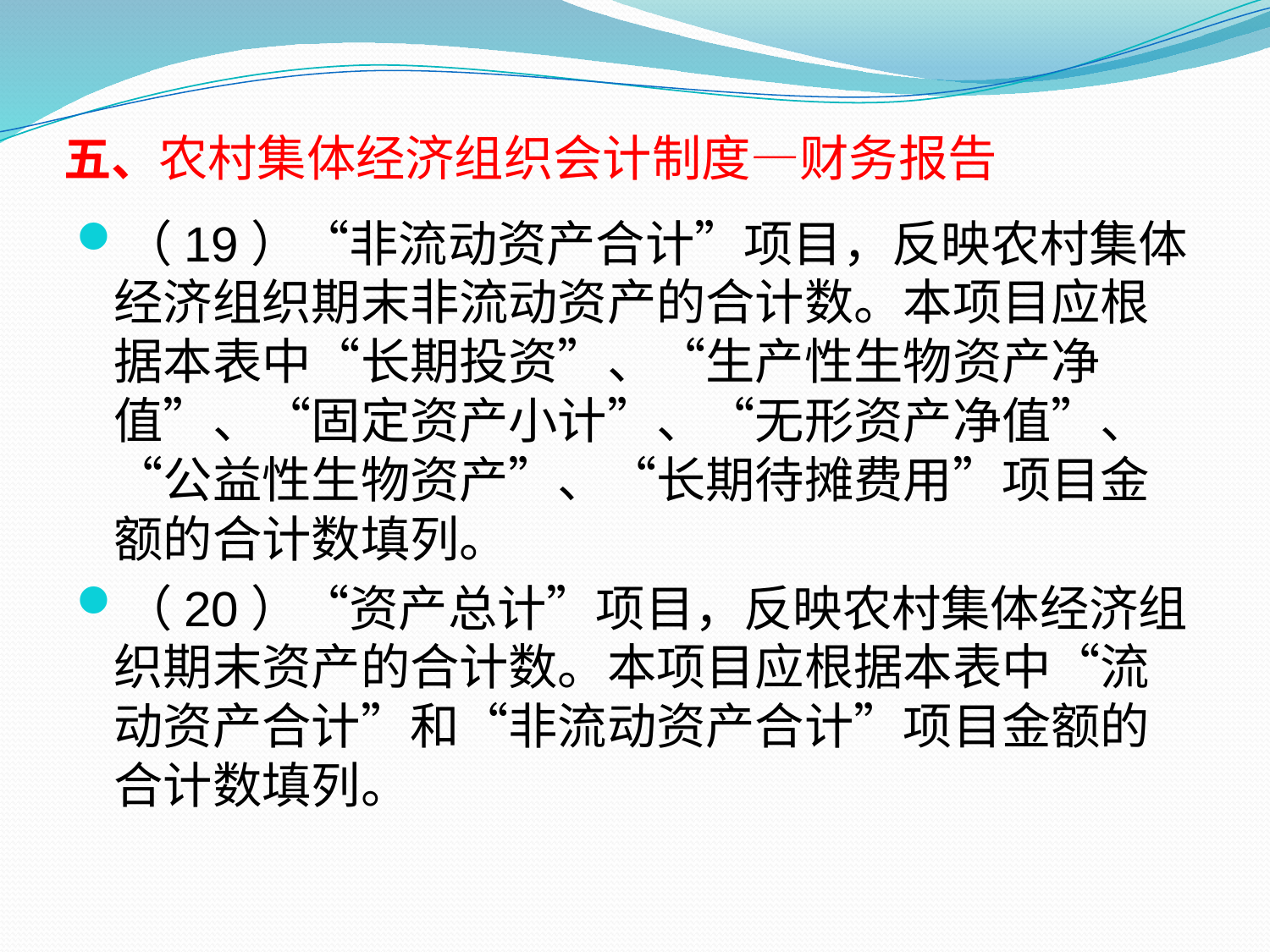

# 五、农村集体经济组织会计制度—财务报告
（19）“非流动资产合计”项目，反映农村集体经济组织期末非流动资产的合计数。本项目应根据本表中“长期投资”、“生产性生物资产净值”、“固定资产小计”、“无形资产净值”、“公益性生物资产”、“长期待摊费用”项目金额的合计数填列。
（20）“资产总计”项目，反映农村集体经济组织期末资产的合计数。本项目应根据本表中“流动资产合计”和“非流动资产合计”项目金额的合计数填列。